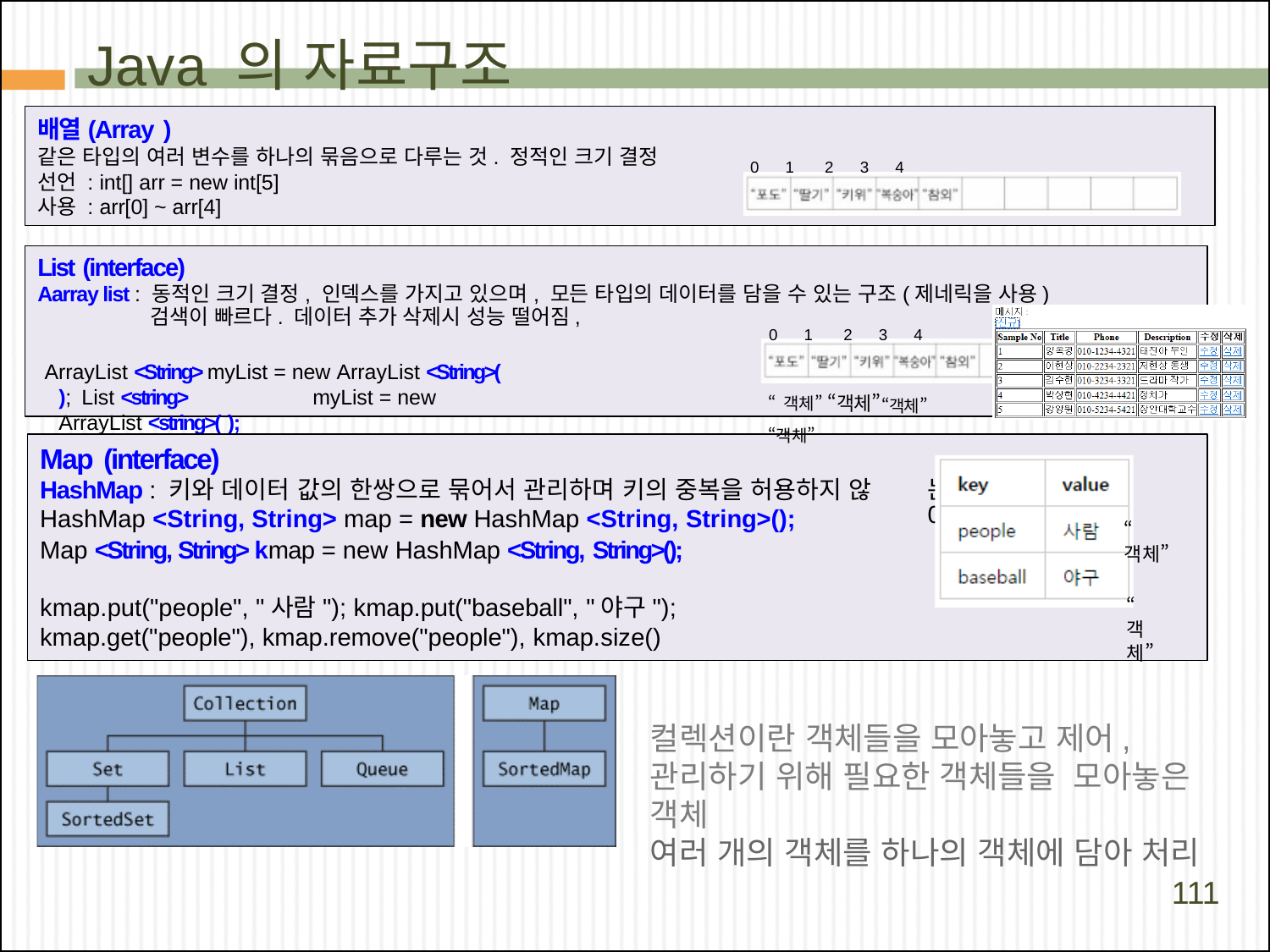

# Java 의 자료구조

배열(Array )
같은 타입의 여러 변수를 하나의 묶음으로 다루는 것. 정적인 크기 결정  선언 : int[] arr = new int[5]
사용 : arr[0] ~ arr[4]
0	1	2	3	4

List (interface)
Aarray list : 동적인 크기 결정, 인덱스를 가지고 있으며, 모든 타입의 데이터를 담을 수 있는 구조(제네릭을 사용)
검색이 빠르다. 데이터 추가 삭제시 성능 떨어짐,
0	1	2	3	4

ArrayList <String> myList = new ArrayList <String>( );  List <string>	myList = new ArrayList <string>( );
“객체” “객체”“객체” “객체”

Map (interface)
HashMap : 키와 데이터 값의 한쌍으로 묶어서 관리하며 키의 중복을 허용하지 않
HashMap <String, String> map = new HashMap <String, String>();
Map <String, String> kmap = new HashMap <String, String>();

는다0.
“객체”

“객체”
kmap.put("people", "사람"); kmap.put("baseball", "야구");
kmap.get("people"), kmap.remove("people"), kmap.size()

컬렉션이란 객체들을 모아놓고 제어,관리하기 위해 필요한 객체들을  모아놓은 객체
여러 개의 객체를 하나의 객체에 담아 처리

111